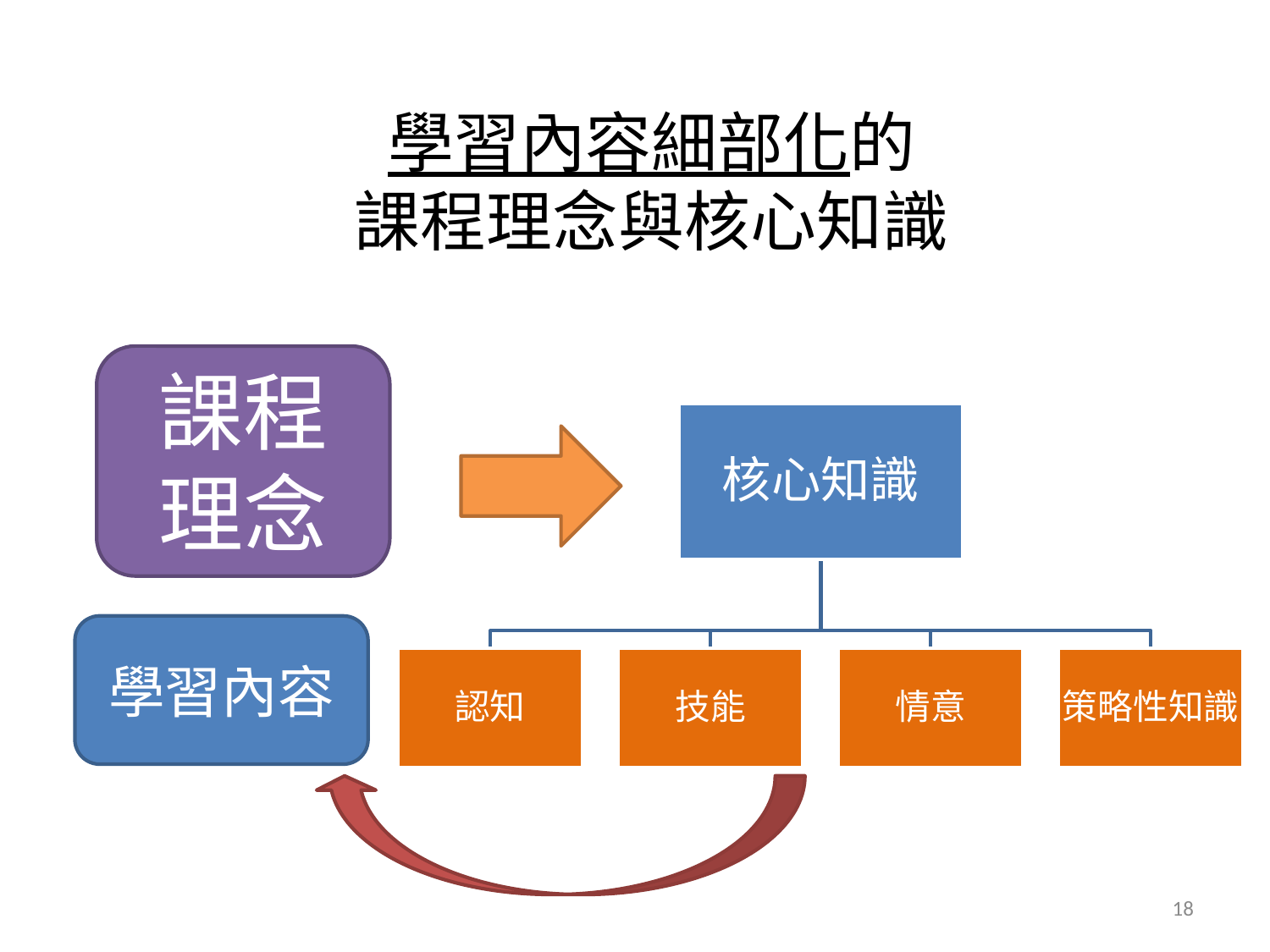

# 學習內容細部化的 課程理念與核心知識
核心知識
認知
技能
情意
策略性知識
課程理念

學習內容

18